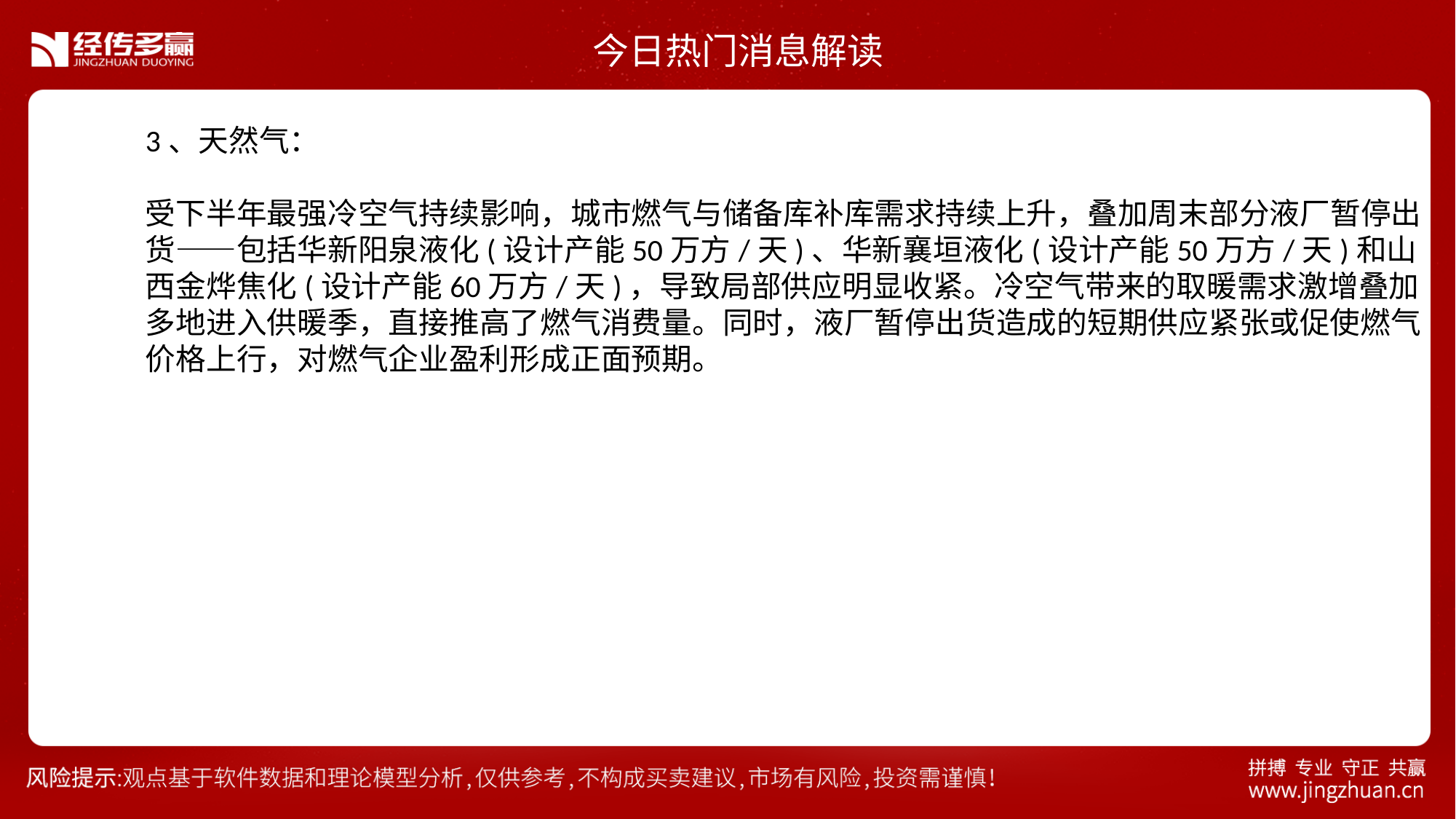

今日热门消息解读
3、天然气：

受下半年最强冷空气持续影响，城市燃气与储备库补库需求持续上升，叠加周末部分液厂暂停出货——包括华新阳泉液化(设计产能50万方/天)、华新襄垣液化(设计产能50万方/天)和山西金烨焦化(设计产能60万方/天)，导致局部供应明显收紧。冷空气带来的取暖需求激增叠加多地进入供暖季，直接推高了燃气消费量。同时，液厂暂停出货造成的短期供应紧张或促使燃气价格上行，对燃气企业盈利形成正面预期。